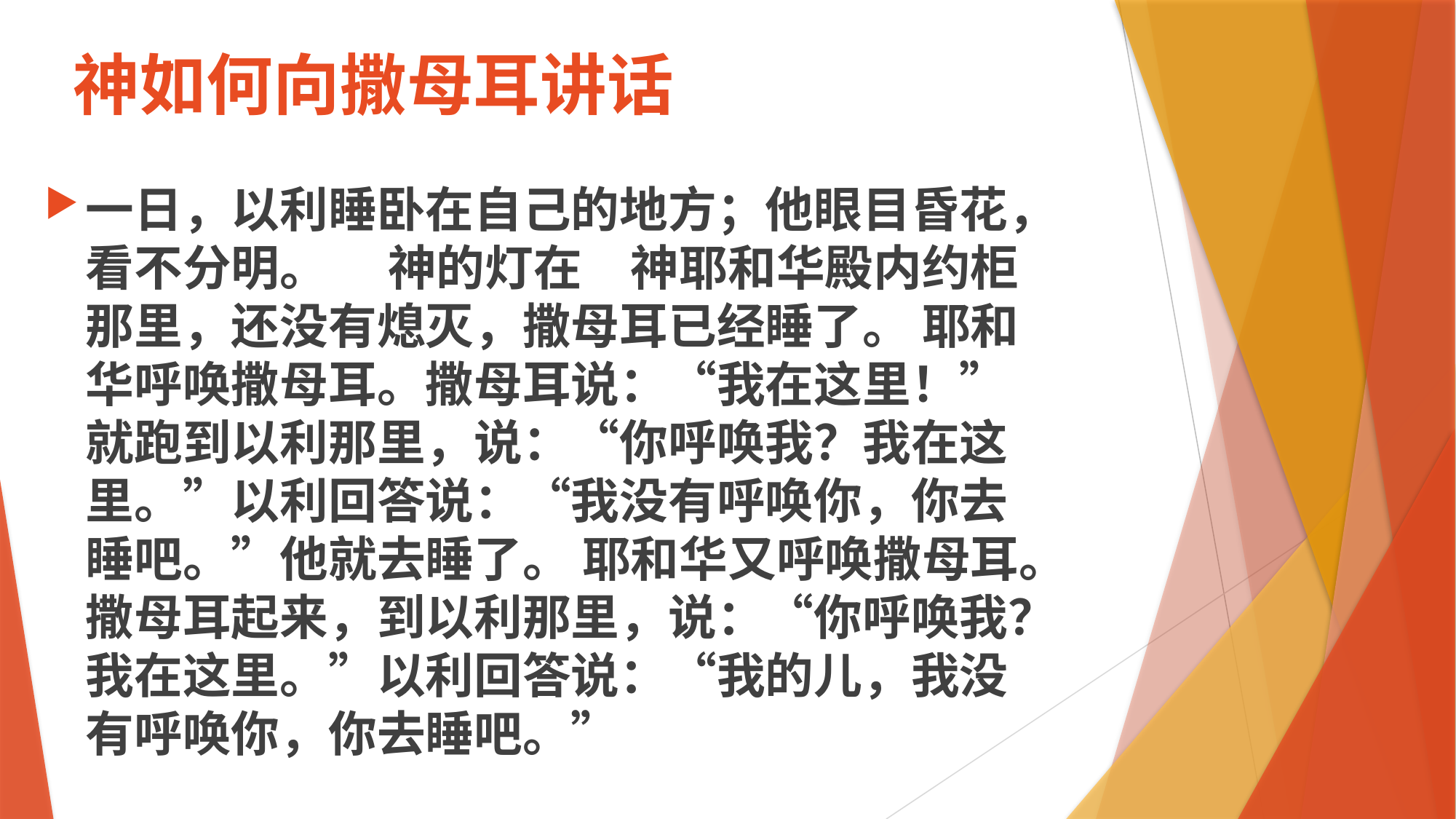

# 神如何向撒母耳讲话
一日，以利睡卧在自己的地方；他眼目昏花，看不分明。 　神的灯在　神耶和华殿内约柜那里，还没有熄灭，撒母耳已经睡了。 耶和华呼唤撒母耳。撒母耳说：“我在这里！” 就跑到以利那里，说：“你呼唤我？我在这里。”以利回答说：“我没有呼唤你，你去睡吧。”他就去睡了。 耶和华又呼唤撒母耳。撒母耳起来，到以利那里，说：“你呼唤我？我在这里。”以利回答说：“我的儿，我没有呼唤你，你去睡吧。”